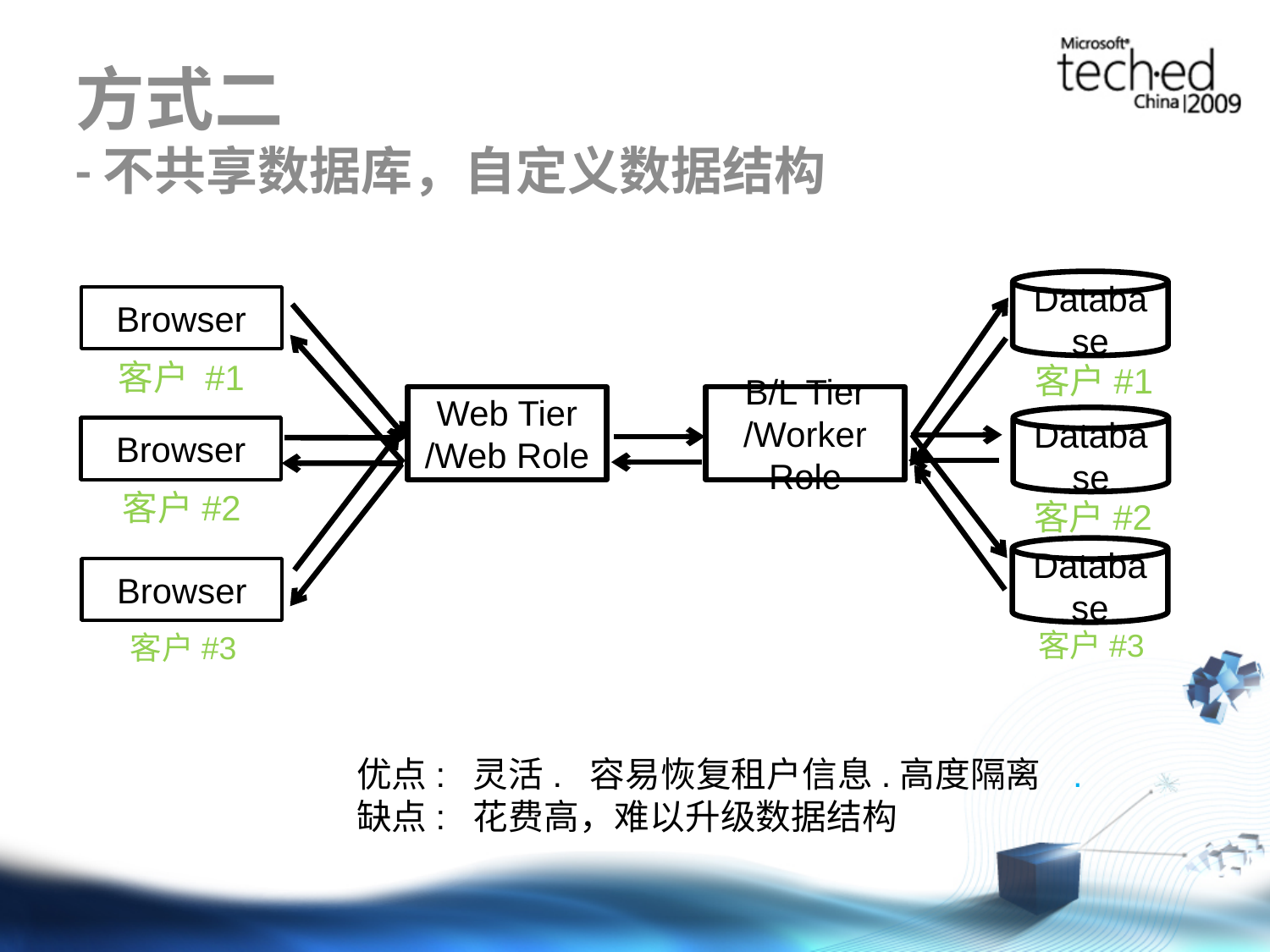

# 方式二 -不共享数据库，自定义数据结构
Database
Browser
客户 #1
客户#1
Web Tier
/Web Role
B/L Tier
/Worker Role
Database
Browser
客户#2
客户#2
Database
Browser
客户#3
客户#3
优点:  灵活.  容易恢复租户信息.高度隔离   .
缺点:  花费高，难以升级数据结构